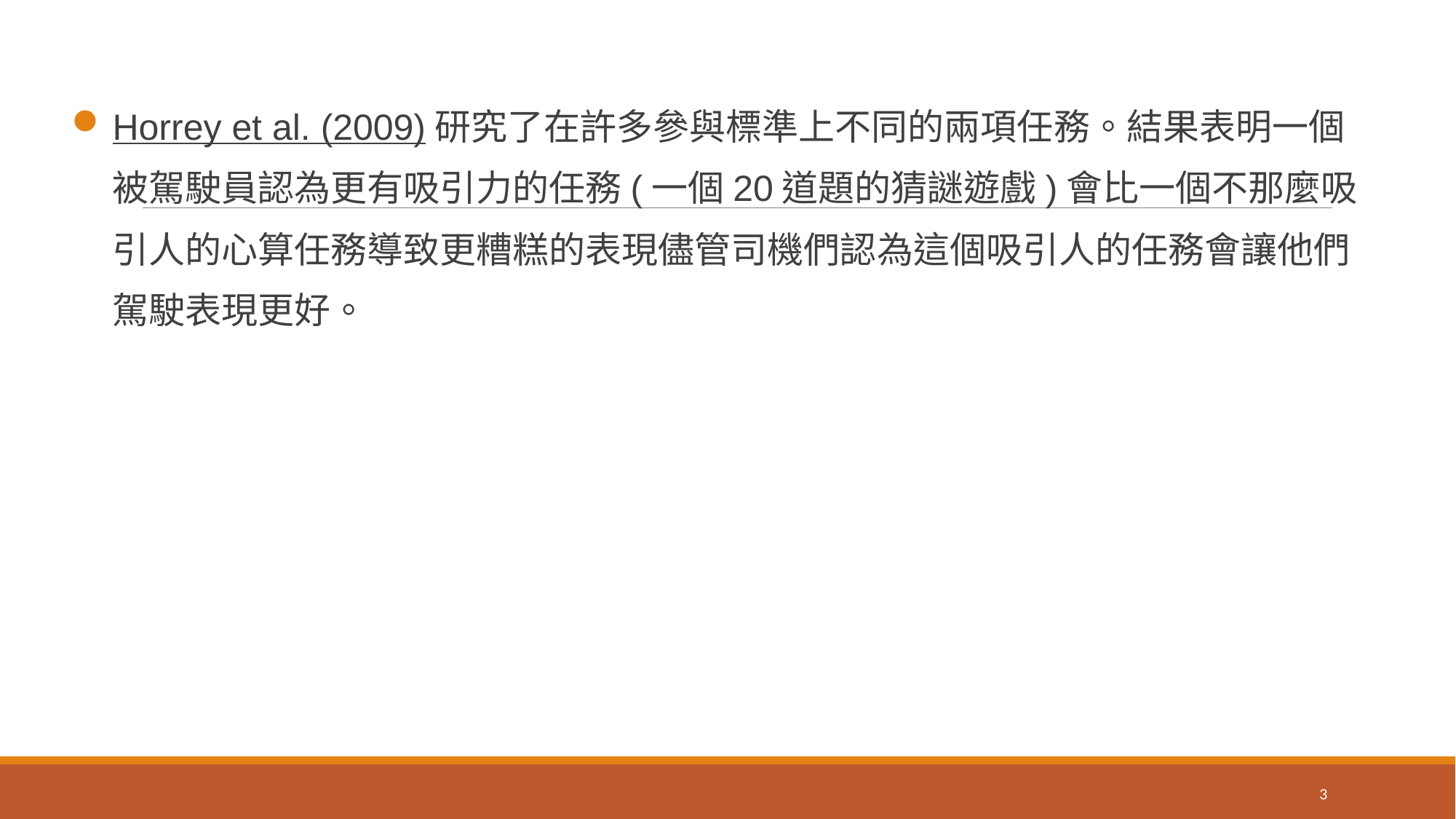

Horrey et al. (2009)研究了在許多參與標準上不同的兩項任務。結果表明一個被駕駛員認為更有吸引力的任務(一個20道題的猜謎遊戲)會比一個不那麼吸引人的心算任務導致更糟糕的表現儘管司機們認為這個吸引人的任務會讓他們駕駛表現更好。

3